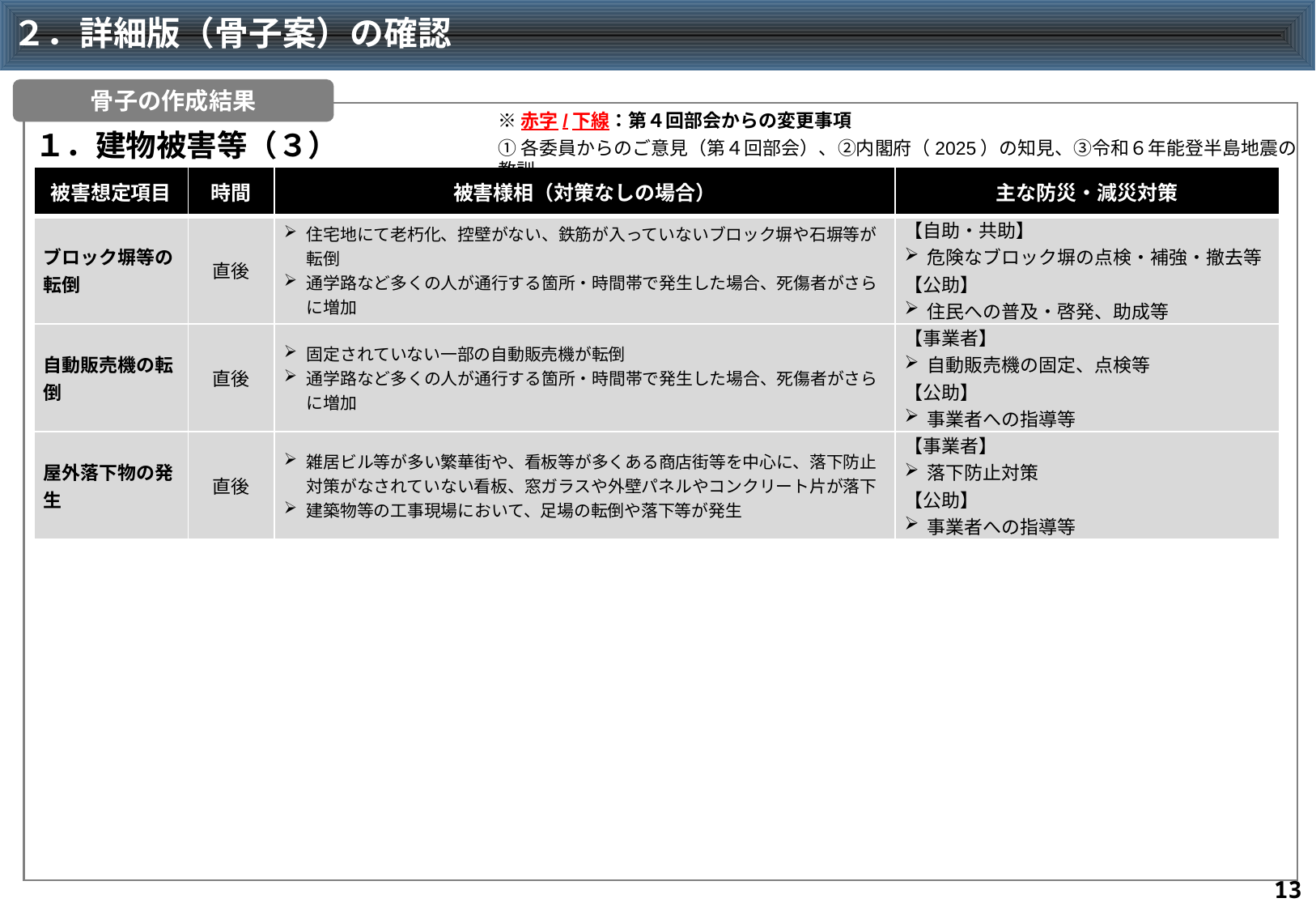

# ２．詳細版（骨子案）の確認
骨子の作成結果
※赤字/下線：第４回部会からの変更事項
１．建物被害等（３）
①各委員からのご意見（第４回部会）、②内閣府（2025）の知見、③令和６年能登半島地震の教訓
| 被害想定項目 | 時間 | 被害様相（対策なしの場合） | 主な防災・減災対策 |
| --- | --- | --- | --- |
| ブロック塀等の転倒 | 直後 | 住宅地にて老朽化、控壁がない、鉄筋が入っていないブロック塀や石塀等が転倒 通学路など多くの人が通行する箇所・時間帯で発生した場合、死傷者がさらに増加 | 【自助・共助】 危険なブロック塀の点検・補強・撤去等 【公助】 住民への普及・啓発、助成等 |
| 自動販売機の転倒 | 直後 | 固定されていない一部の自動販売機が転倒 通学路など多くの人が通行する箇所・時間帯で発生した場合、死傷者がさらに増加 | 【事業者】 自動販売機の固定、点検等 【公助】 事業者への指導等 |
| 屋外落下物の発生 | 直後 | 雑居ビル等が多い繁華街や、看板等が多くある商店街等を中心に、落下防止対策がなされていない看板、窓ガラスや外壁パネルやコンクリート片が落下 建築物等の工事現場において、足場の転倒や落下等が発生 | 【事業者】 落下防止対策 【公助】 事業者への指導等 |
13